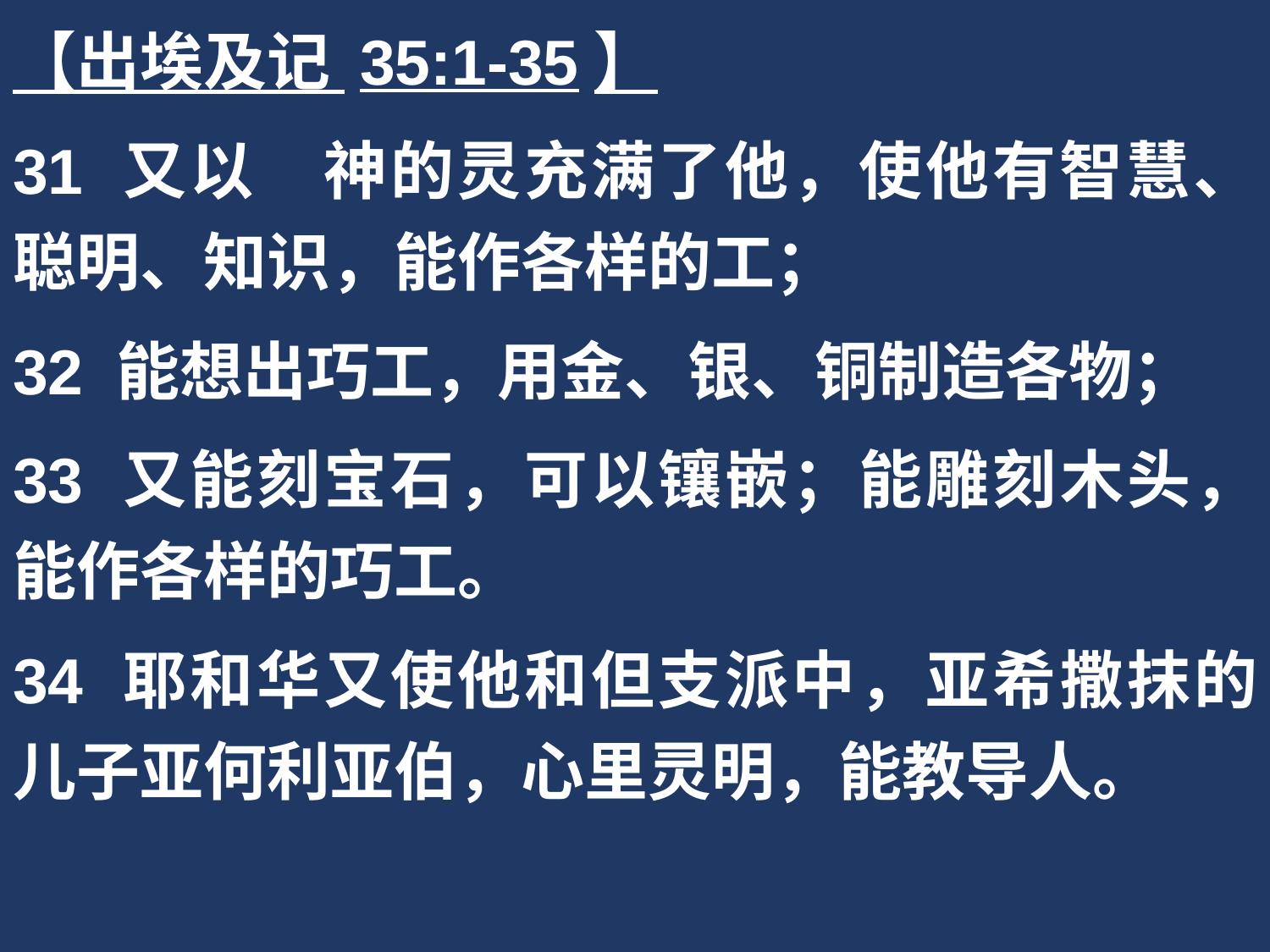

【出埃及记 35:1-35】
31 又以　神的灵充满了他，使他有智慧、聪明、知识，能作各样的工；
32 能想出巧工，用金、银、铜制造各物；
33 又能刻宝石，可以镶嵌；能雕刻木头，能作各样的巧工。
34 耶和华又使他和但支派中，亚希撒抹的儿子亚何利亚伯，心里灵明，能教导人。